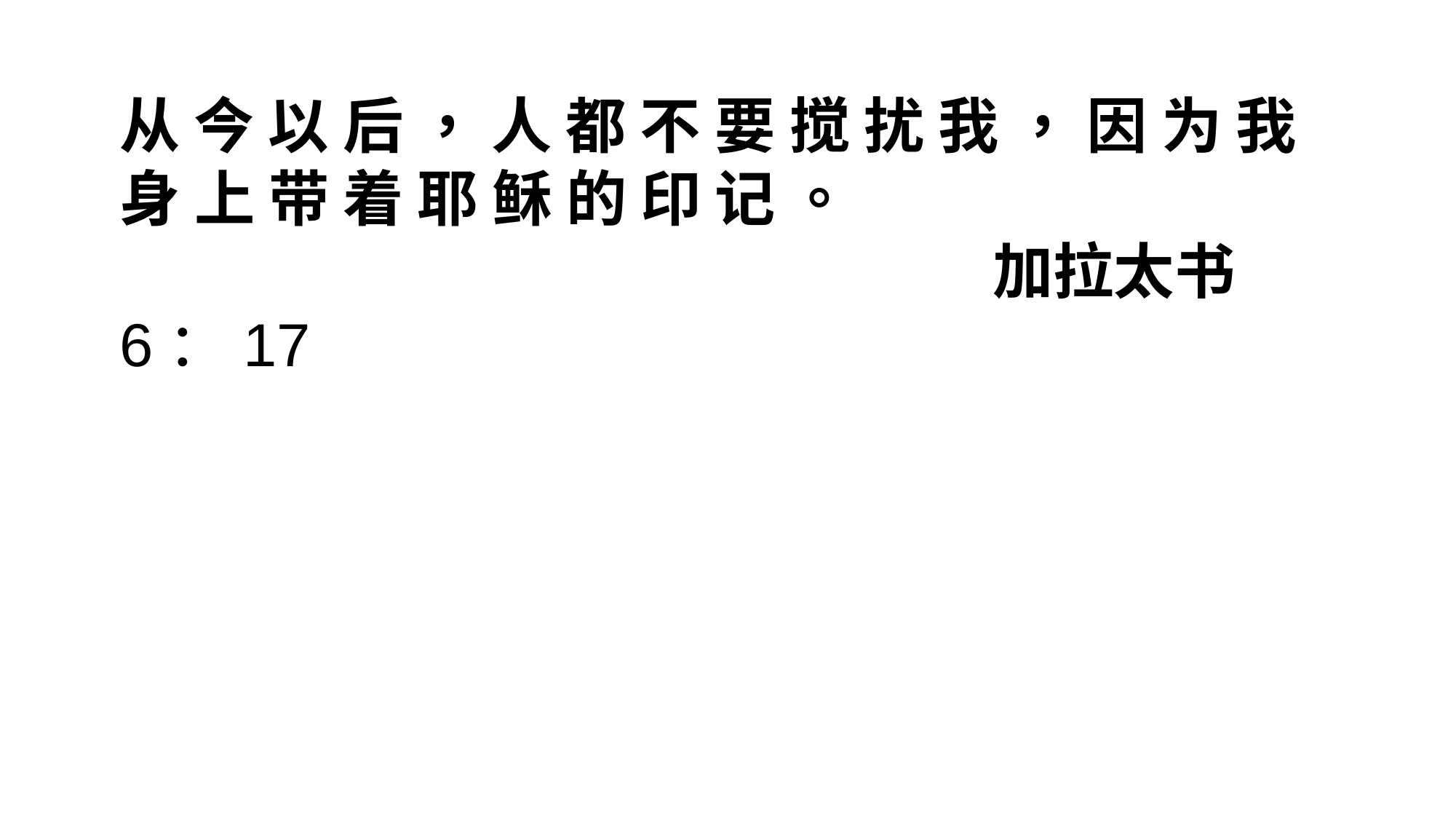

从 今 以 后 ， 人 都 不 要 搅 扰 我 ， 因 为 我 身 上 带 着 耶 稣 的 印 记 。
								加拉太书 6：17